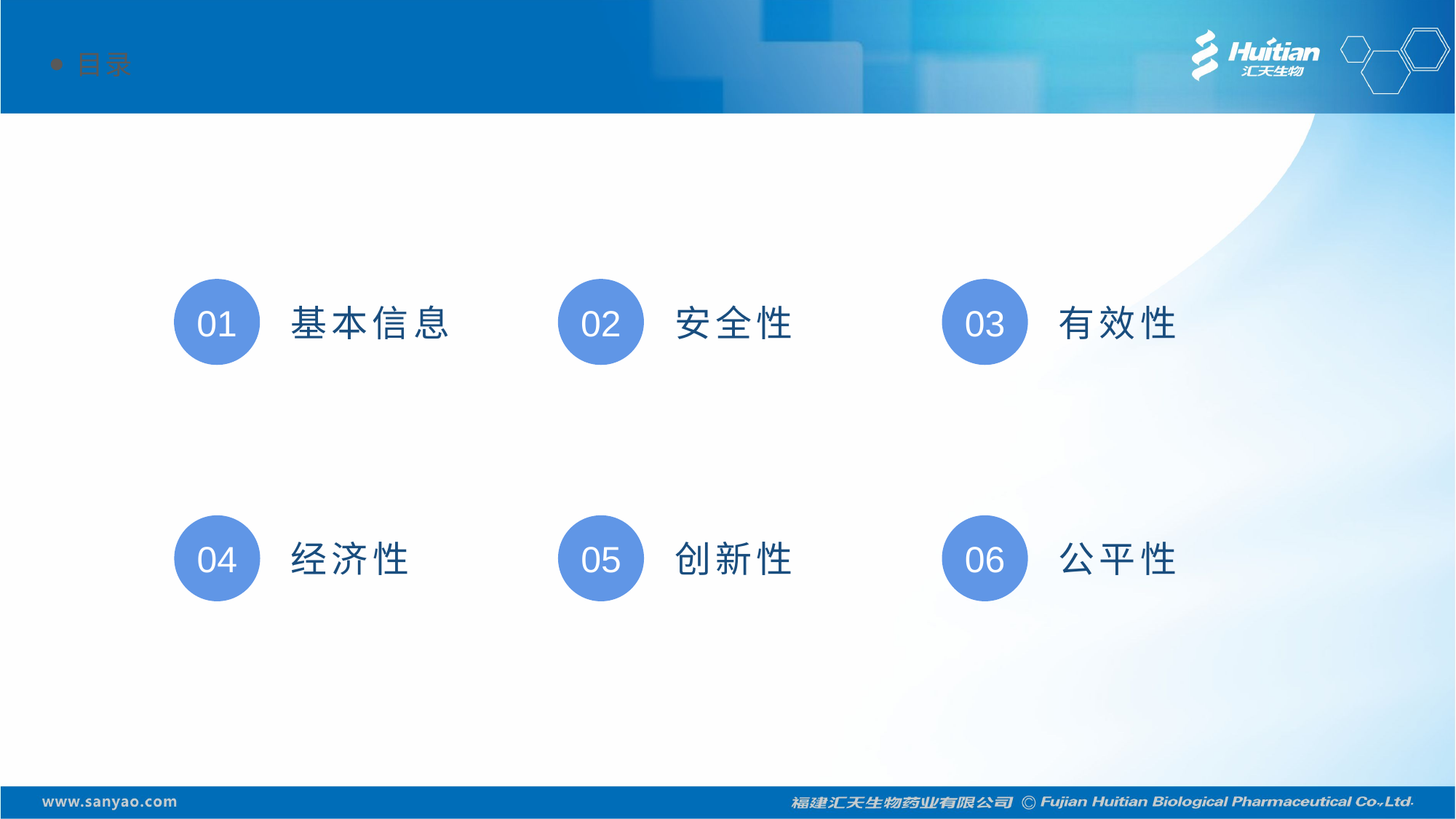

目录
基本信息
01
安全性
02
有效性
03
经济性
04
创新性
05
公平性
06